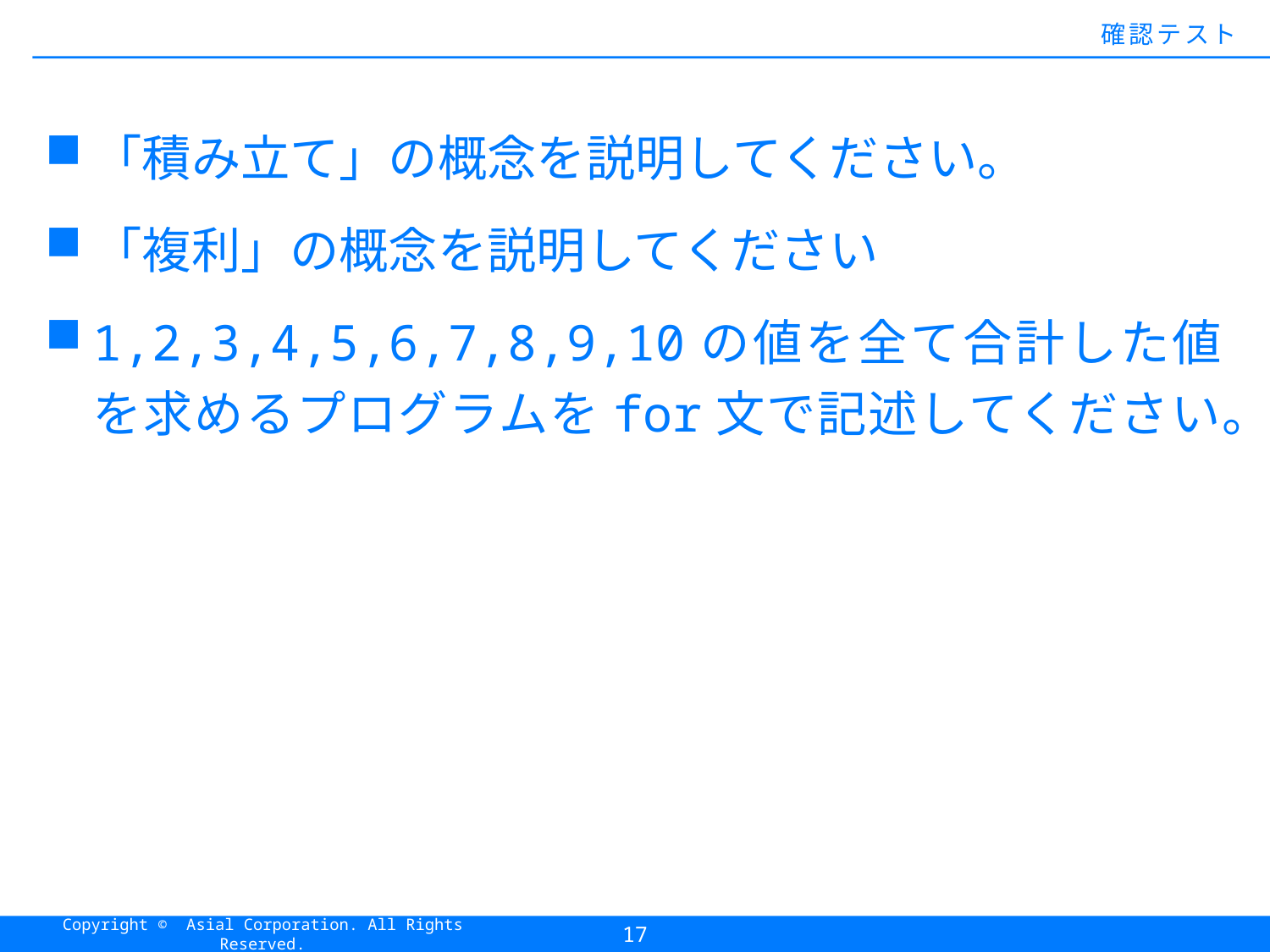

#
確認テスト
「積み立て」の概念を説明してください。
「複利」の概念を説明してください
1,2,3,4,5,6,7,8,9,10の値を全て合計した値を求めるプログラムをfor文で記述してください。

17